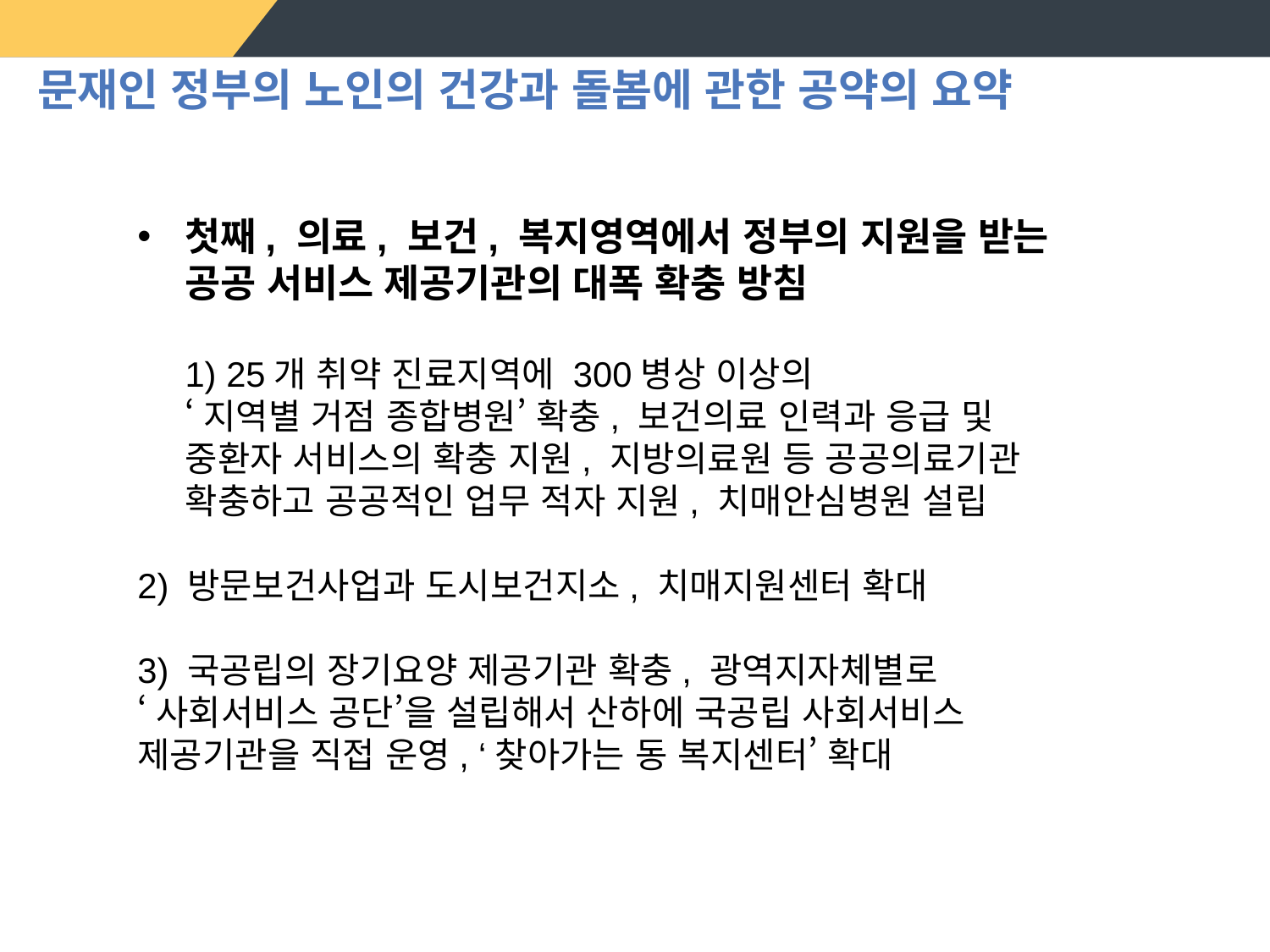

문재인 정부의 노인의 건강과 돌봄에 관한 공약의 요약
첫째, 의료, 보건, 복지영역에서 정부의 지원을 받는 공공 서비스 제공기관의 대폭 확충 방침

1) 25개 취약 진료지역에 300병상 이상의
‘지역별 거점 종합병원’ 확충, 보건의료 인력과 응급 및
중환자 서비스의 확충 지원, 지방의료원 등 공공의료기관
확충하고 공공적인 업무 적자 지원, 치매안심병원 설립

2) 방문보건사업과 도시보건지소, 치매지원센터 확대

3) 국공립의 장기요양 제공기관 확충, 광역지자체별로
‘사회서비스 공단’을 설립해서 산하에 국공립 사회서비스
제공기관을 직접 운영, ‘찾아가는 동 복지센터’ 확대